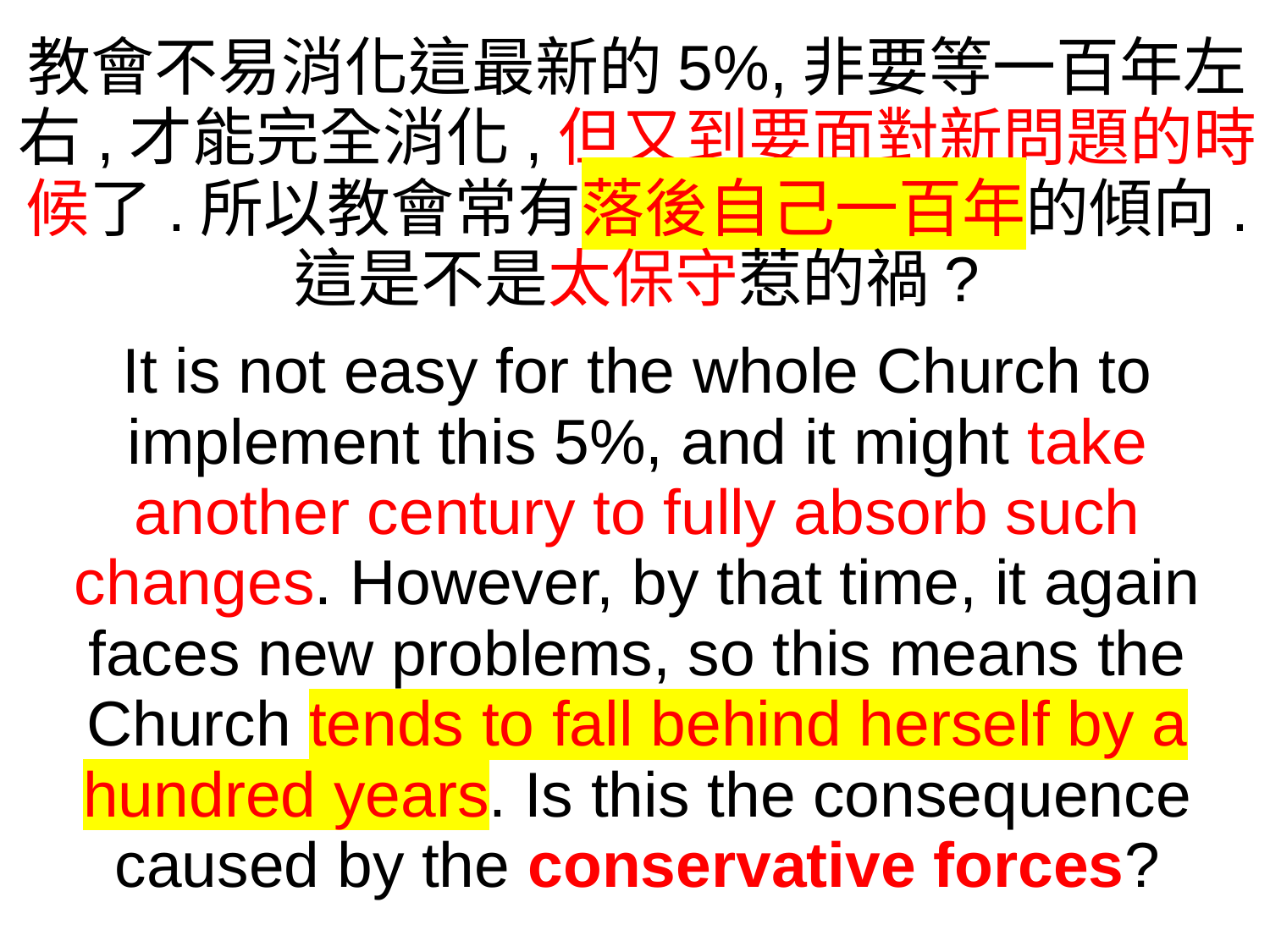

教會不易消化這最新的5%,非要等一百年左右,才能完全消化,但又到要面對新問題的時候了.所以教會常有落後自己一百年的傾向.
這是不是太保守惹的禍?
It is not easy for the whole Church to implement this 5%, and it might take another century to fully absorb such changes. However, by that time, it again faces new problems, so this means the Church tends to fall behind herself by a hundred years. Is this the consequence caused by the conservative forces?